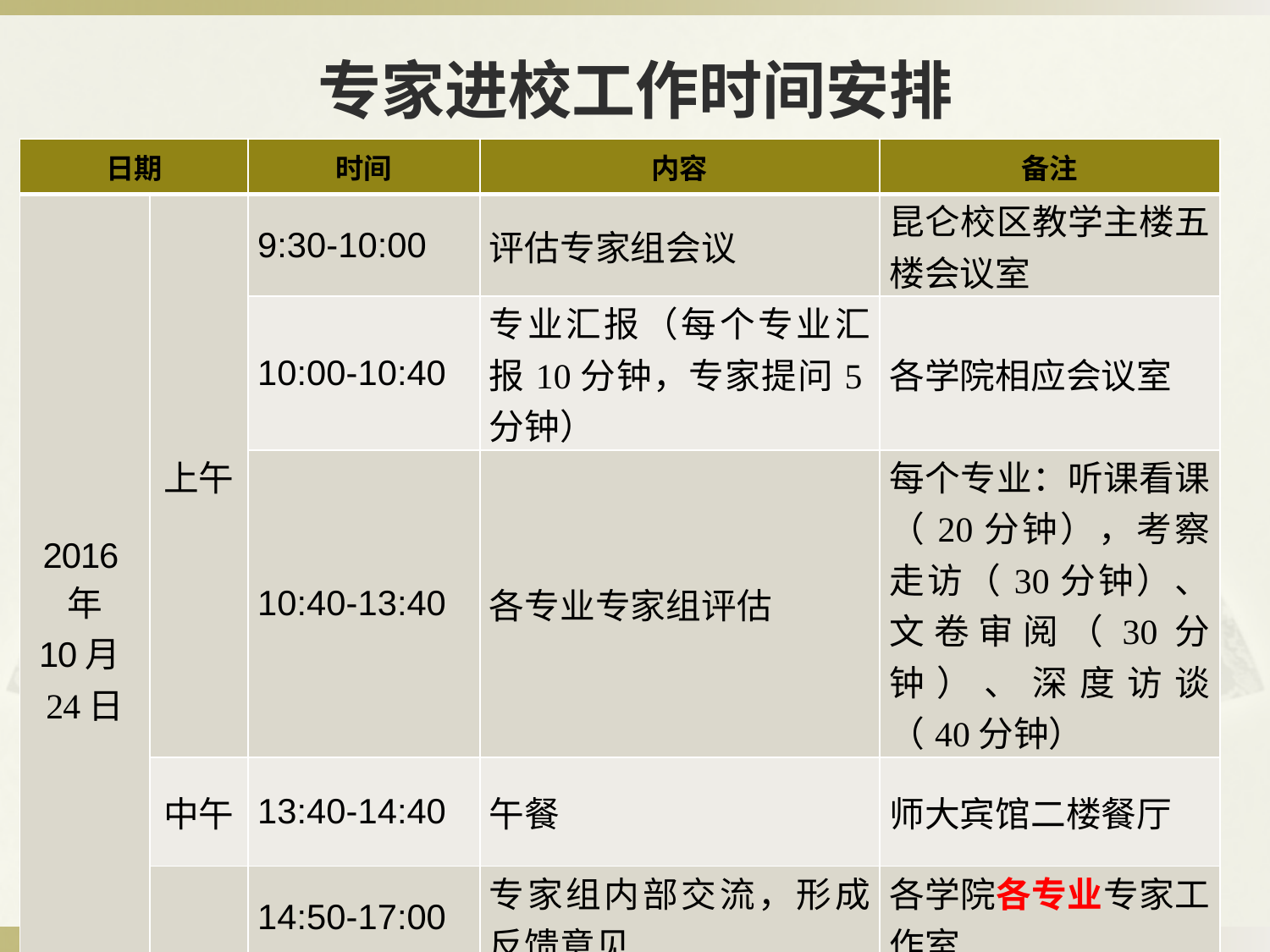

# 专家进校工作时间安排
| 日期 |  | 时间 | 内容 | 备注 |
| --- | --- | --- | --- | --- |
| 2016年 10月24日 | 上午 | 9:30-10:00 | 评估专家组会议 | 昆仑校区教学主楼五楼会议室 |
|  |  | 10:00-10:40 | 专业汇报（每个专业汇报10分钟，专家提问5分钟） | 各学院相应会议室 |
|  |  | 10:40-13:40 | 各专业专家组评估 | 每个专业：听课看课（20分钟），考察走访（30分钟）、文卷审阅（30分钟）、深度访谈（40分钟） |
|  | 中午 | 13:40-14:40 | 午餐 | 师大宾馆二楼餐厅 |
|  | 下午 | 14:50-17:00 | 专家组内部交流，形成反馈意见 | 各学院各专业专家工作室 |
|  |  | 17:10 | 专家组分四组反馈意见 | 专家组将意见当面反馈给学院。 |